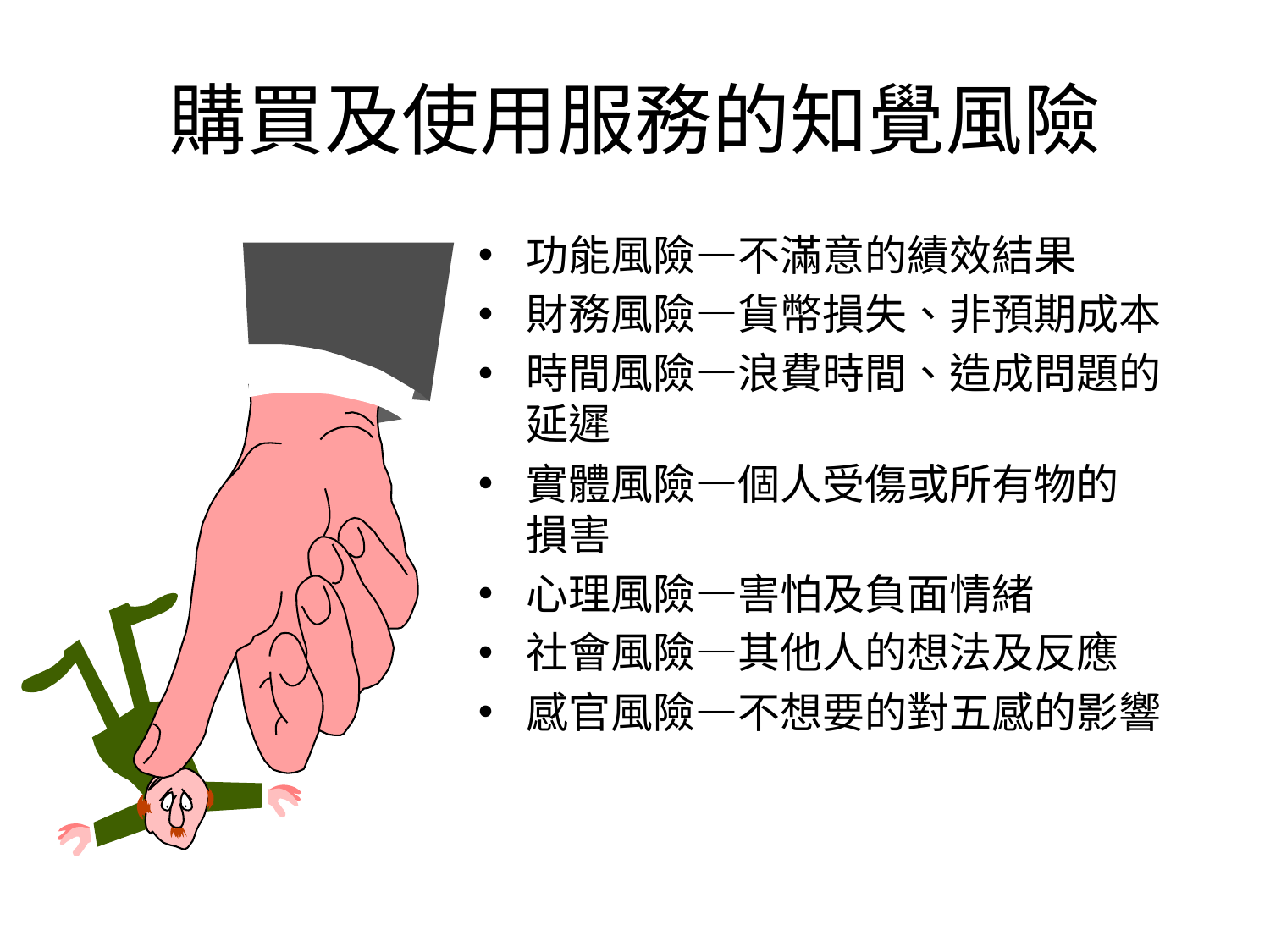

# 購買及使用服務的知覺風險
功能風險—不滿意的績效結果
財務風險—貨幣損失、非預期成本
時間風險—浪費時間、造成問題的延遲
實體風險—個人受傷或所有物的
損害
心理風險—害怕及負面情緒
社會風險—其他人的想法及反應
感官風險—不想要的對五感的影響